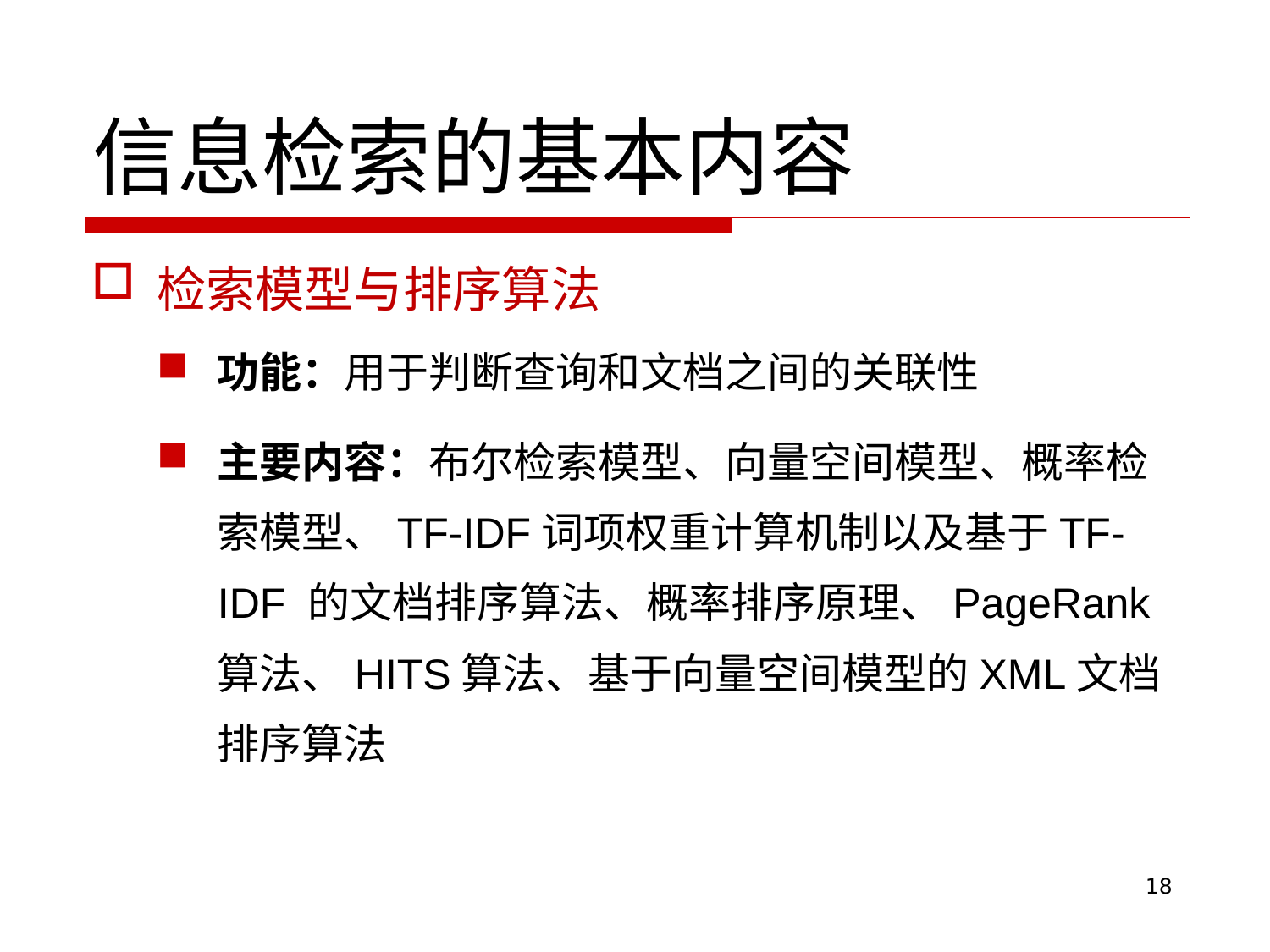

# 信息检索的基本内容
检索模型与排序算法
功能：用于判断查询和文档之间的关联性
主要内容：布尔检索模型、向量空间模型、概率检索模型、TF-IDF词项权重计算机制以及基于TF-IDF 的文档排序算法、概率排序原理、PageRank算法、HITS算法、基于向量空间模型的XML文档排序算法
18